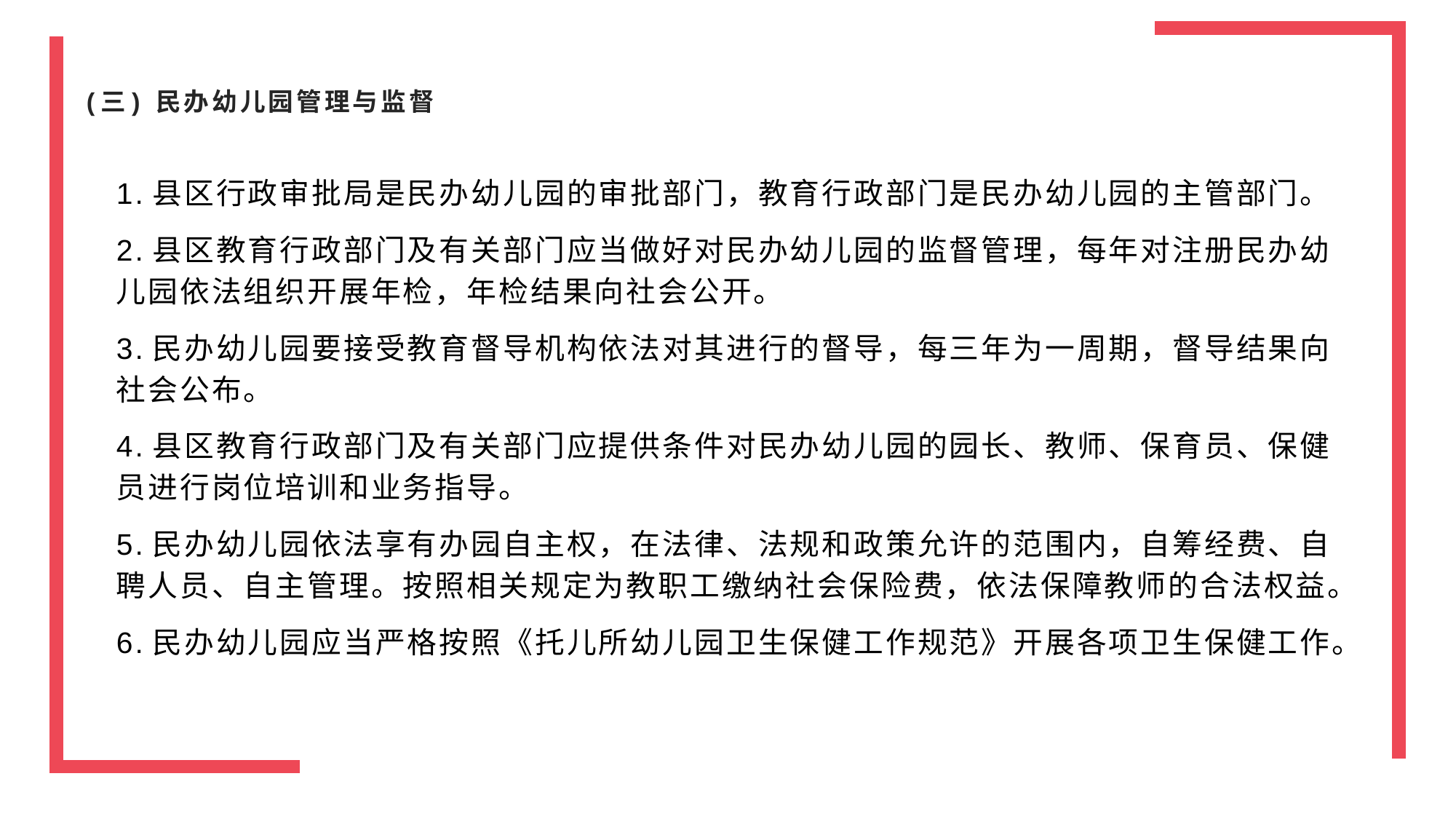

# (三) 民办幼儿园管理与监督
1.县区行政审批局是民办幼儿园的审批部门，教育行政部门是民办幼儿园的主管部门。
2.县区教育行政部门及有关部门应当做好对民办幼儿园的监督管理，每年对注册民办幼儿园依法组织开展年检，年检结果向社会公开。
3.民办幼儿园要接受教育督导机构依法对其进行的督导，每三年为一周期，督导结果向社会公布。
4.县区教育行政部门及有关部门应提供条件对民办幼儿园的园长、教师、保育员、保健员进行岗位培训和业务指导。
5.民办幼儿园依法享有办园自主权，在法律、法规和政策允许的范围内，自筹经费、自聘人员、自主管理。按照相关规定为教职工缴纳社会保险费，依法保障教师的合法权益。
6.民办幼儿园应当严格按照《托儿所幼儿园卫生保健工作规范》开展各项卫生保健工作。